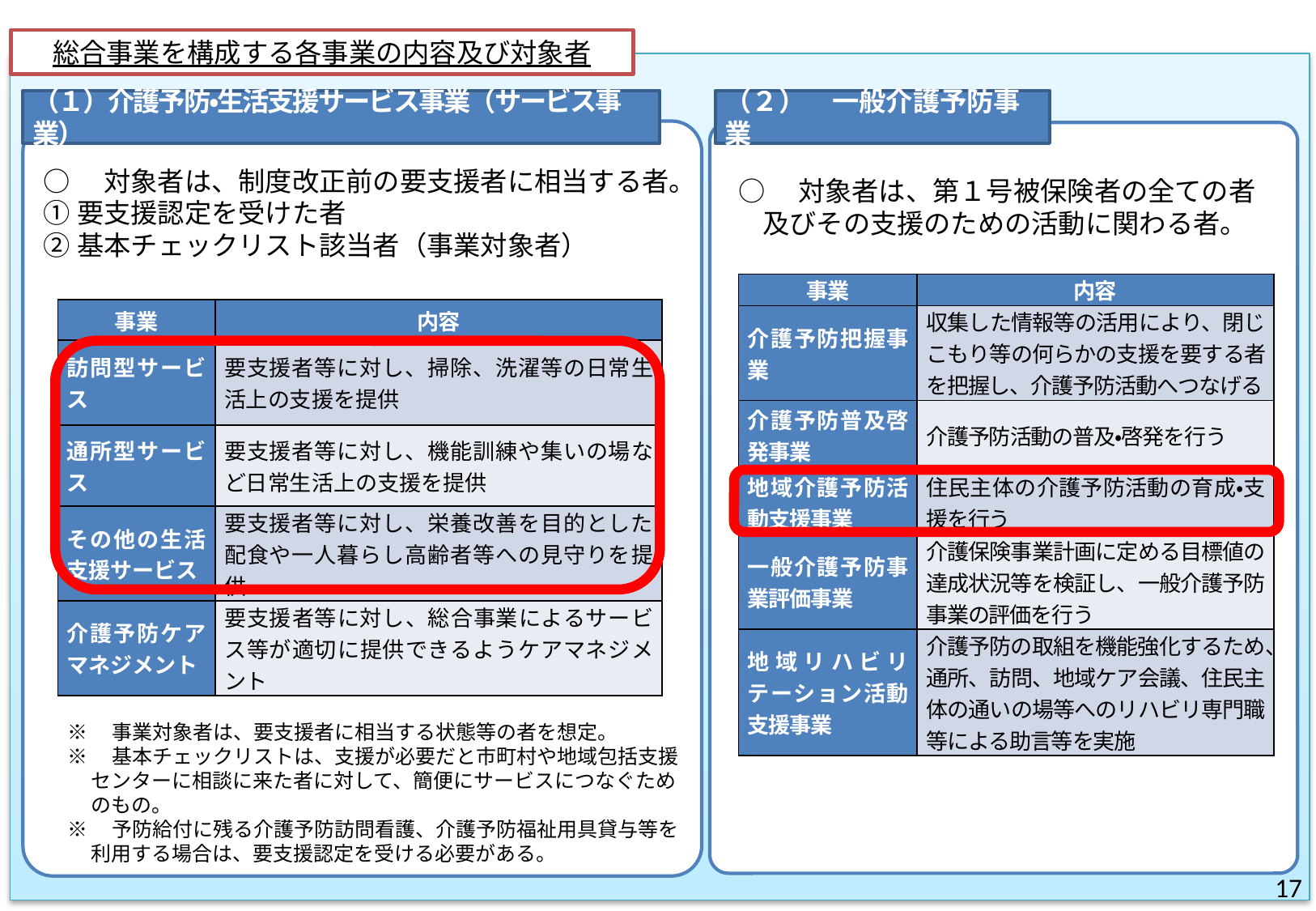

総合事業を構成する各事業の内容及び対象者

（２）　一般介護予防事業
（１）介護予防・生活支援サービス事業（サービス事業）

○　対象者は、制度改正前の要支援者に相当する者。
①要支援認定を受けた者
②基本チェックリスト該当者（事業対象者）

※　事業対象者は、要支援者に相当する状態等の者を想定。
※　基本チェックリストは、支援が必要だと市町村や地域包括支援センターに相談に来た者に対して、簡便にサービスにつなぐためのもの。
※　予防給付に残る介護予防訪問看護、介護予防福祉用具貸与等を利用する場合は、要支援認定を受ける必要がある。

○　対象者は、第１号被保険者の全ての者及びその支援のための活動に関わる者。

| 事業 | 内容 |
| --- | --- |
| 介護予防把握事業 | 収集した情報等の活用により、閉じこもり等の何らかの支援を要する者を把握し、介護予防活動へつなげる |
| 介護予防普及啓発事業 | 介護予防活動の普及・啓発を行う |
| 地域介護予防活動支援事業 | 住民主体の介護予防活動の育成・支援を行う |
| 一般介護予防事業評価事業 | 介護保険事業計画に定める目標値の達成状況等を検証し、一般介護予防事業の評価を行う |
| 地域リハビリテーション活動支援事業 | 介護予防の取組を機能強化するため、通所、訪問、地域ケア会議、住民主体の通いの場等へのリハビリ専門職等による助言等を実施 |
| 事業 | 内容 |
| --- | --- |
| 訪問型サービス | 要支援者等に対し、掃除、洗濯等の日常生活上の支援を提供 |
| 通所型サービス | 要支援者等に対し、機能訓練や集いの場など日常生活上の支援を提供 |
| その他の生活支援サービス | 要支援者等に対し、栄養改善を目的とした配食や一人暮らし高齢者等への見守りを提供 |
| 介護予防ケアマネジメント | 要支援者等に対し、総合事業によるサービス等が適切に提供できるようケアマネジメント |

17